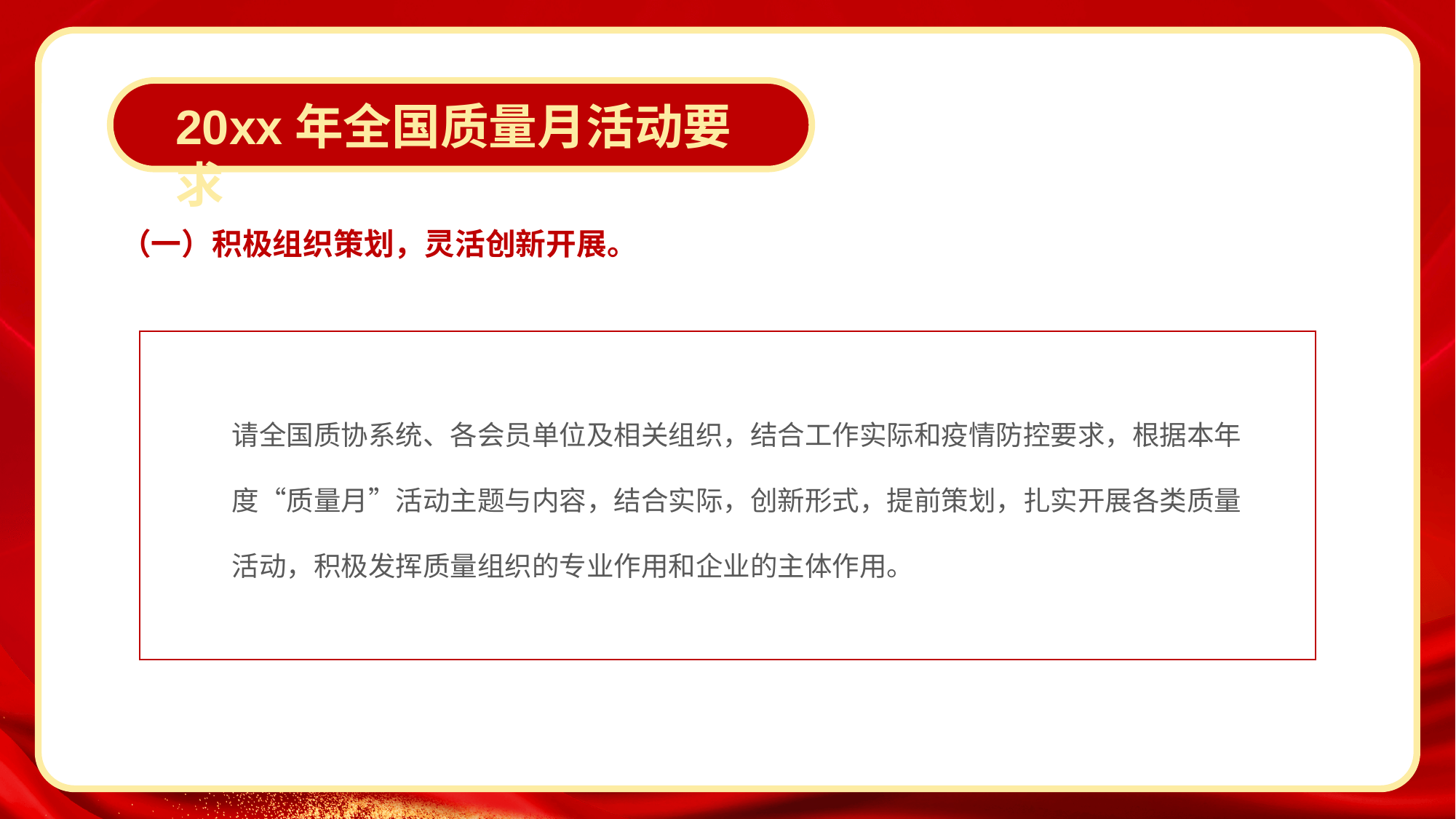

20xx年全国质量月活动要求
（一）积极组织策划，灵活创新开展。

请全国质协系统、各会员单位及相关组织，结合工作实际和疫情防控要求，根据本年度“质量月”活动主题与内容，结合实际，创新形式，提前策划，扎实开展各类质量活动，积极发挥质量组织的专业作用和企业的主体作用。